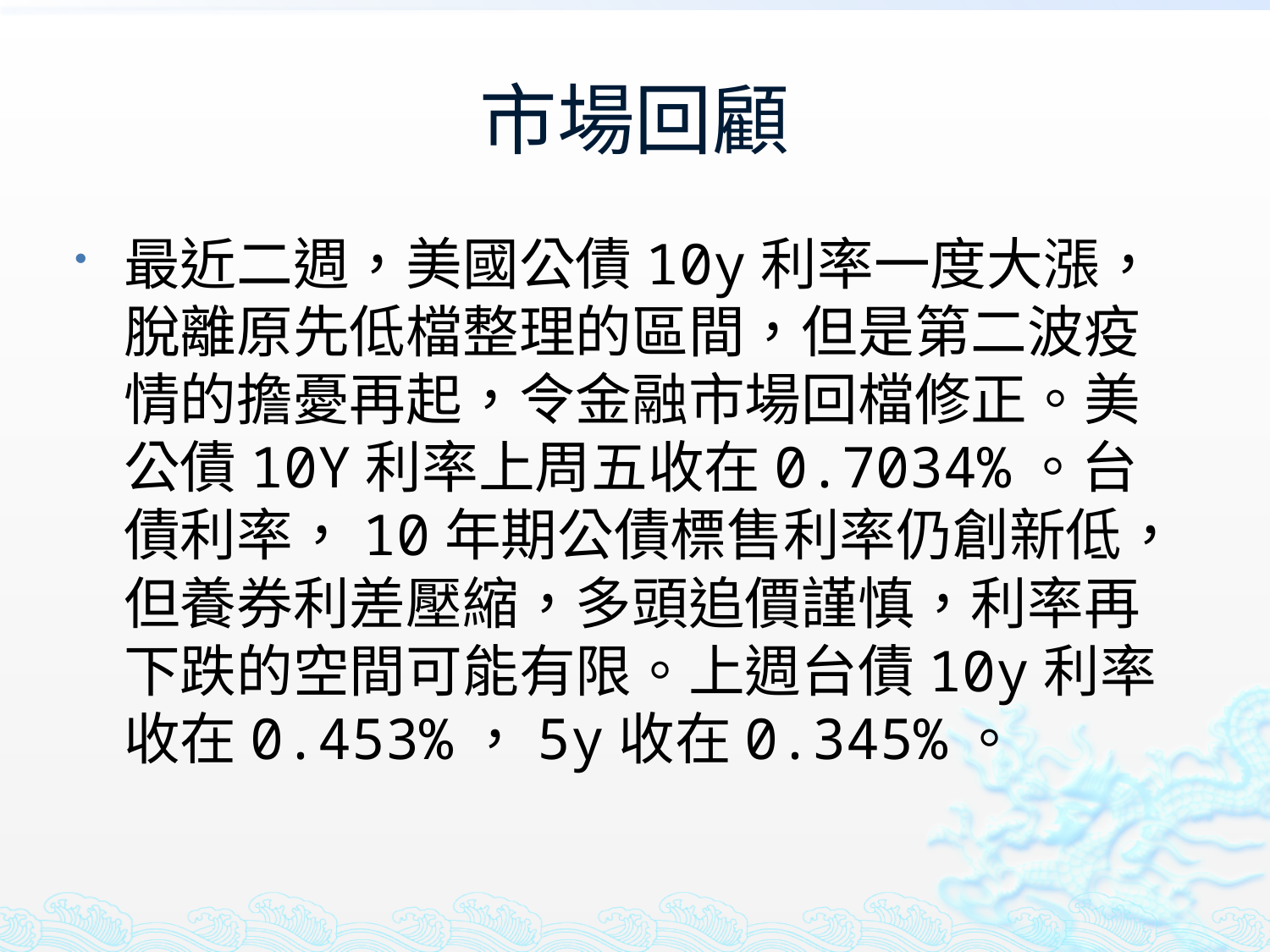

# 市場回顧
最近二週，美國公債10y利率一度大漲，脫離原先低檔整理的區間，但是第二波疫情的擔憂再起，令金融市場回檔修正。美公債10Y利率上周五收在0.7034%。台債利率，10年期公債標售利率仍創新低，但養券利差壓縮，多頭追價謹慎，利率再下跌的空間可能有限。上週台債10y利率收在0.453%，5y收在0.345%。